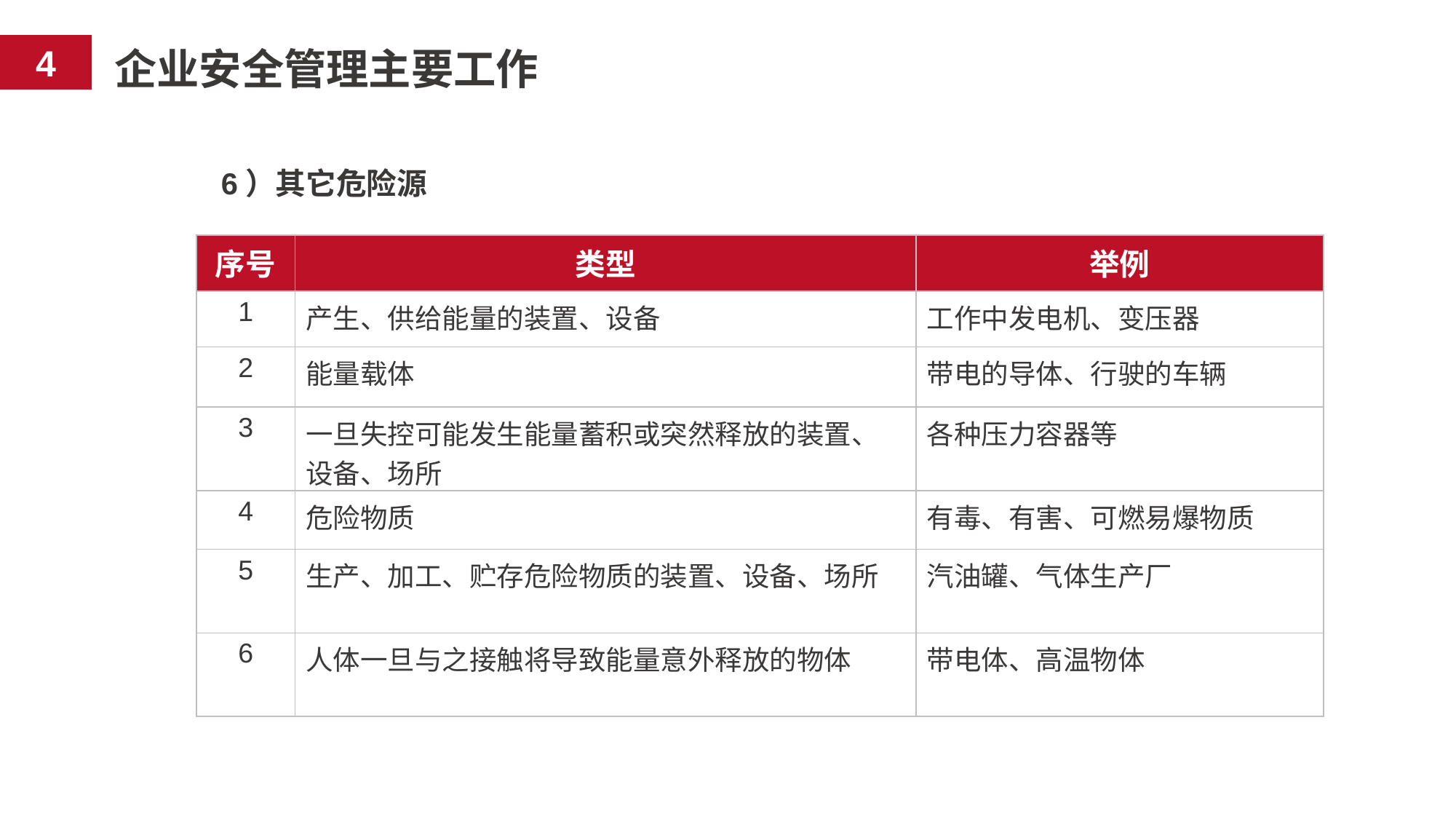

4
企业安全管理主要工作
6）其它危险源
| 序号 | 类型 | 举例 |
| --- | --- | --- |
| 1 | 产生、供给能量的装置、设备 | 工作中发电机、变压器 |
| 2 | 能量载体 | 带电的导体、行驶的车辆 |
| 3 | 一旦失控可能发生能量蓄积或突然释放的装置、设备、场所 | 各种压力容器等 |
| 4 | 危险物质 | 有毒、有害、可燃易爆物质 |
| 5 | 生产、加工、贮存危险物质的装置、设备、场所 | 汽油罐、气体生产厂 |
| 6 | 人体一旦与之接触将导致能量意外释放的物体 | 带电体、高温物体 |